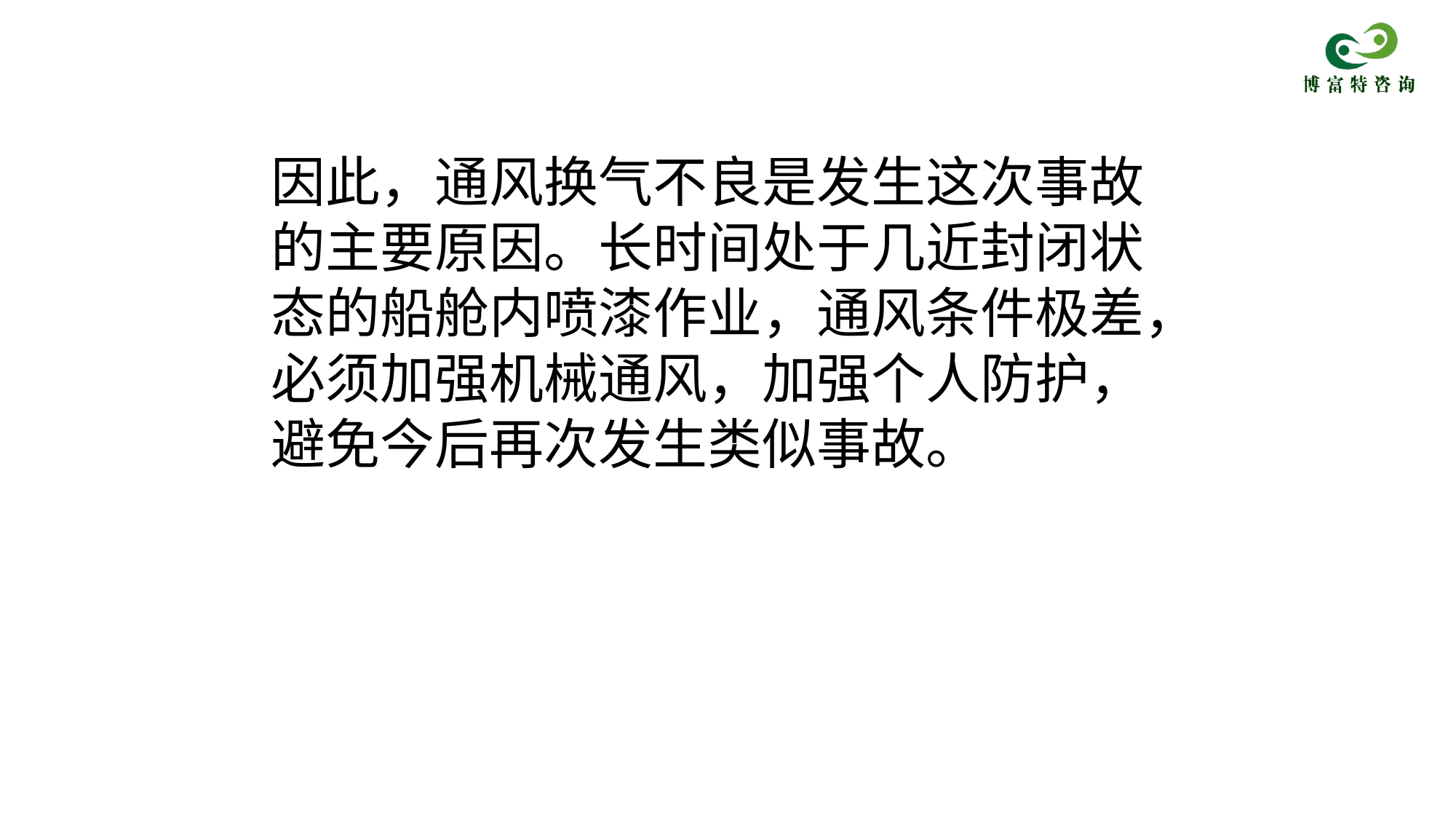

因此，通风换气不良是发生这次事故的主要原因。长时间处于几近封闭状态的船舱内喷漆作业，通风条件极差，必须加强机械通风，加强个人防护，避免今后再次发生类似事故。